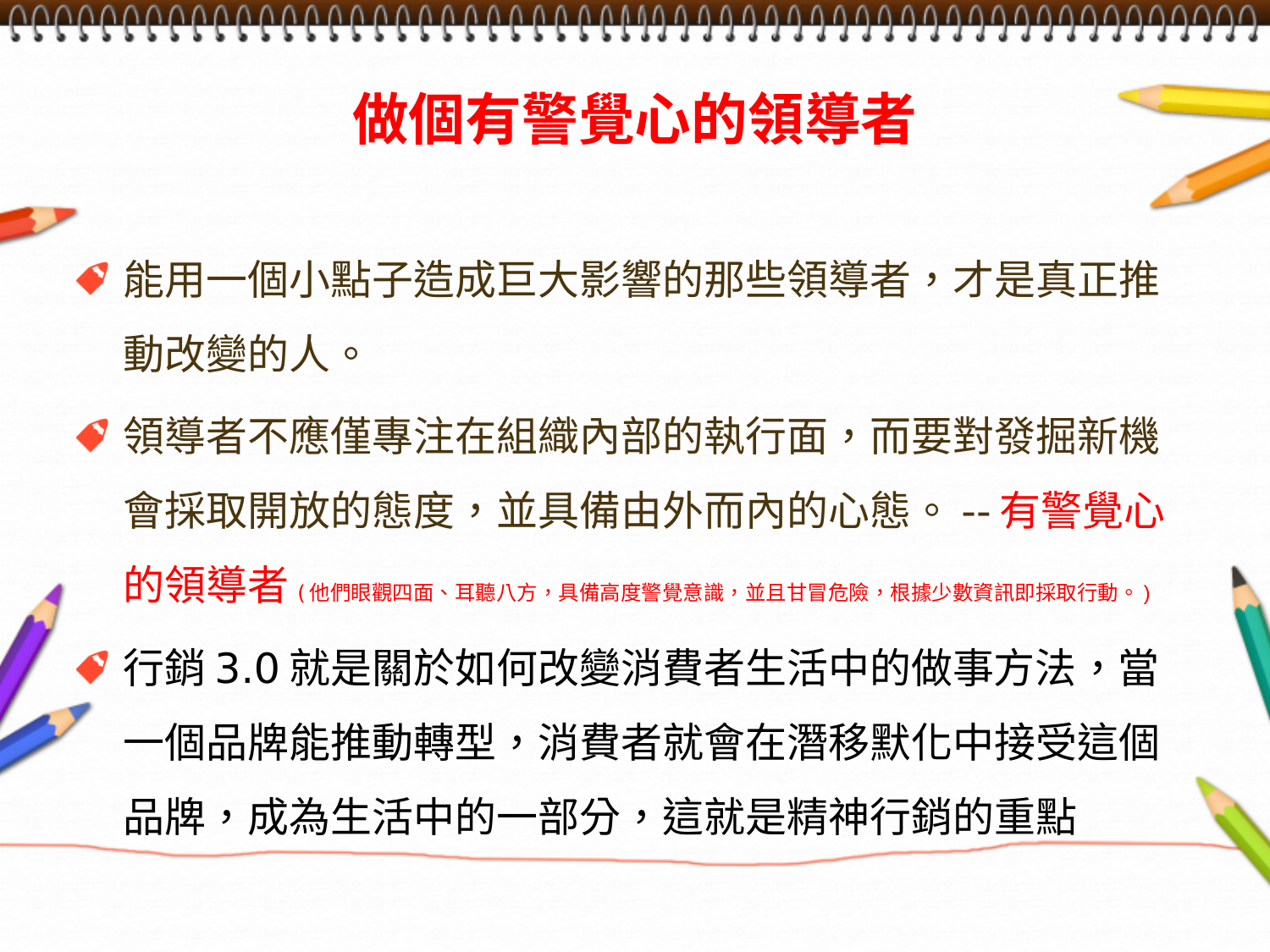

# 做個有警覺心的領導者
能用一個小點子造成巨大影響的那些領導者，才是真正推動改變的人。
領導者不應僅專注在組織內部的執行面，而要對發掘新機會採取開放的態度，並具備由外而內的心態。--有警覺心的領導者(他們眼觀四面、耳聽八方，具備高度警覺意識，並且甘冒危險，根據少數資訊即採取行動。)
行銷3.0就是關於如何改變消費者生活中的做事方法，當一個品牌能推動轉型，消費者就會在潛移默化中接受這個品牌，成為生活中的一部分，這就是精神行銷的重點